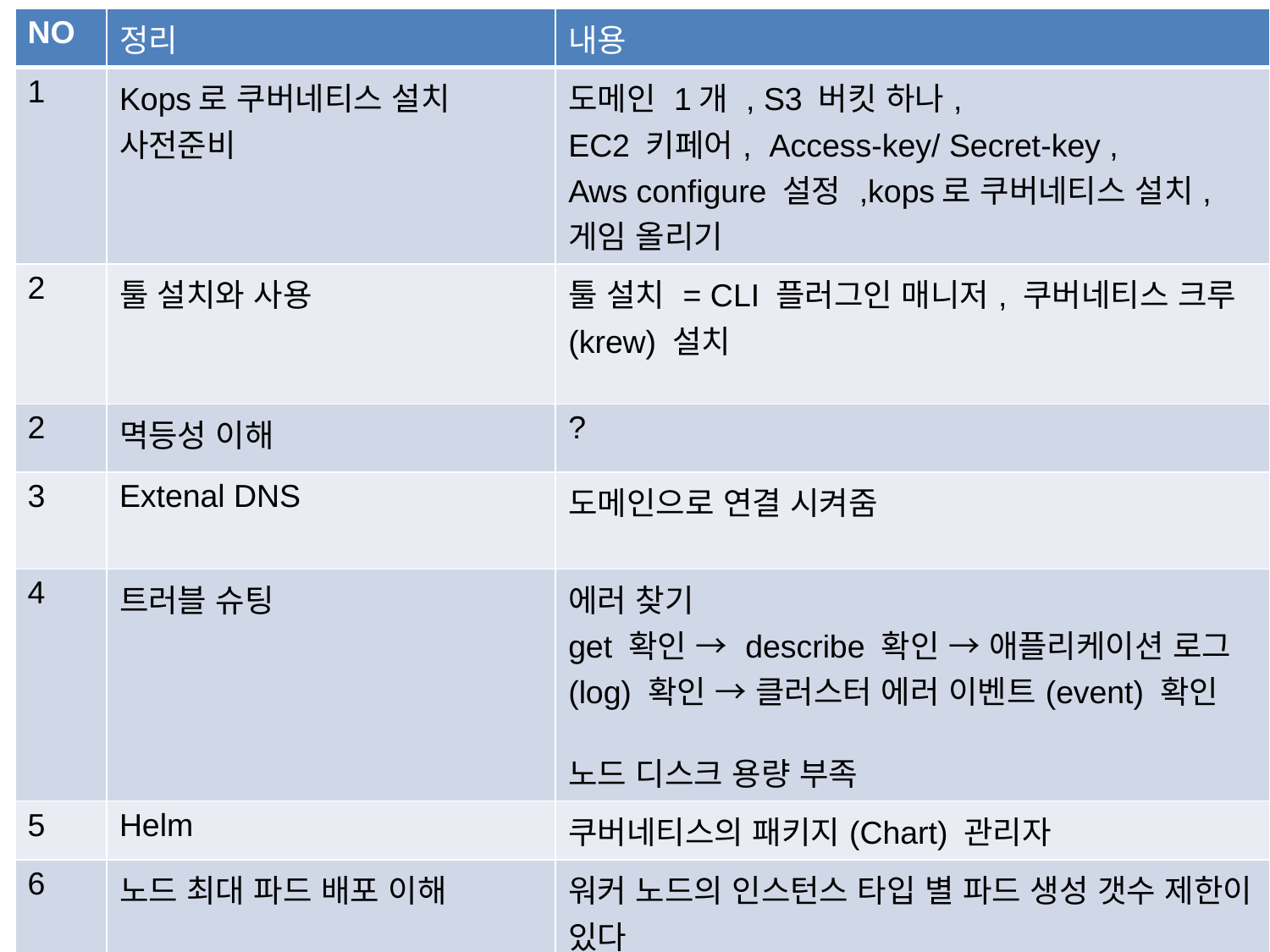

| NO | 정리 | 내용 |
| --- | --- | --- |
| 1 | Kops로 쿠버네티스 설치 사전준비 | 도메인 1개 , S3 버킷 하나, EC2 키페어, Access-key/ Secret-key , Aws configure 설정 ,kops로 쿠버네티스 설치, 게임 올리기 |
| 2 | 툴 설치와 사용 | 툴 설치 = CLI 플러그인 매니저, 쿠버네티스 크루(krew) 설치 |
| 2 | 멱등성 이해 | ? |
| 3 | Extenal DNS | 도메인으로 연결 시켜줌 |
| 4 | 트러블 슈팅 | 에러 찾기 get 확인 → describe 확인 → 애플리케이션 로그(log) 확인 → 클러스터 에러 이벤트(event) 확인 노드 디스크 용량 부족 |
| 5 | Helm | 쿠버네티스의 패키지(Chart) 관리자 |
| 6 | 노드 최대 파드 배포 이해 | 워커 노드의 인스턴스 타입 별 파드 생성 갯수 제한이 있다 |
| 7 | kops로  클러스터 삭제 | kops delete cluster --yes |